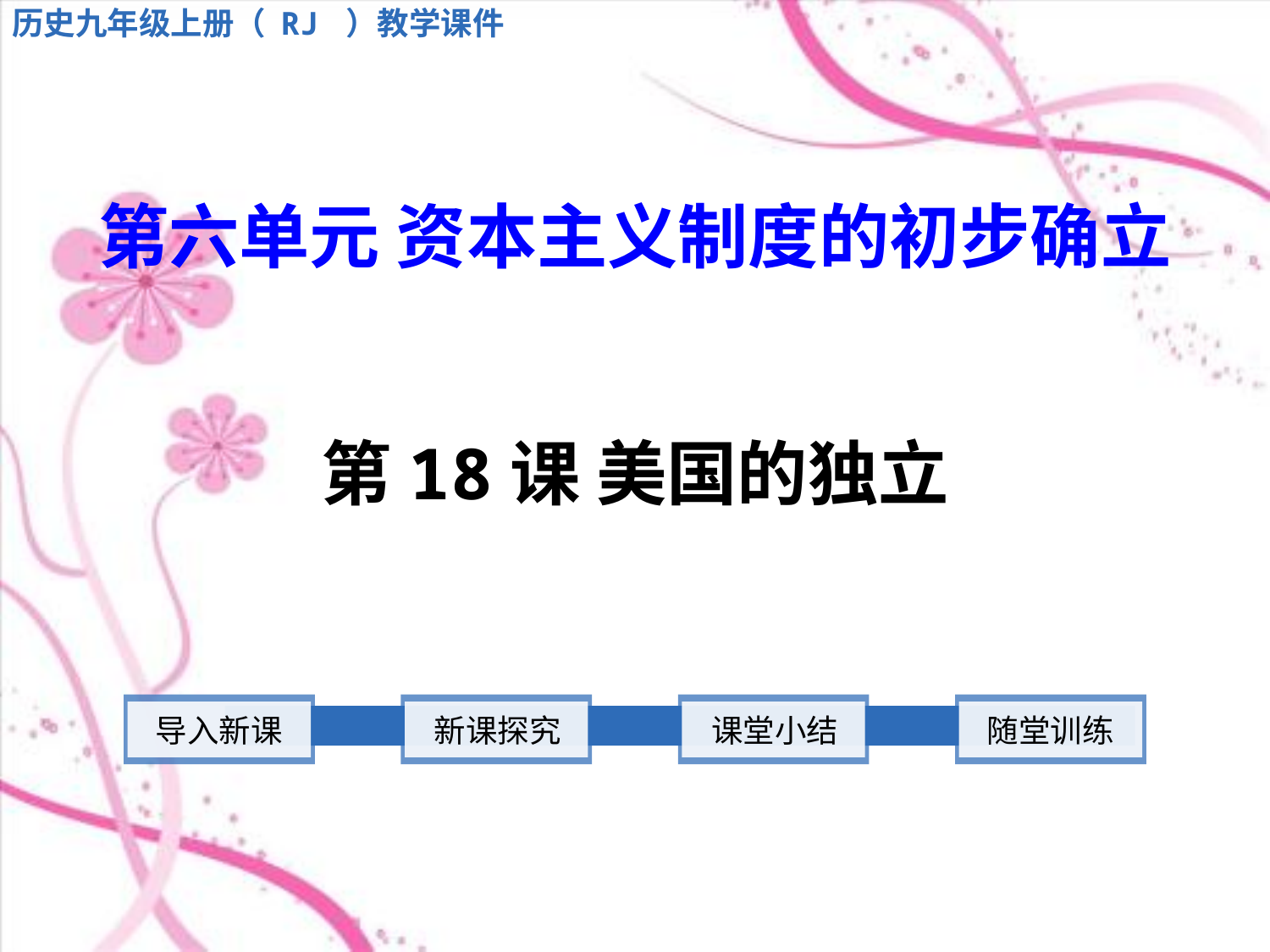

历史九年级上册（ RJ ）教学课件
第六单元 资本主义制度的初步确立

第18课 美国的独立

导入新课

新课探究

课堂小结

随堂训练